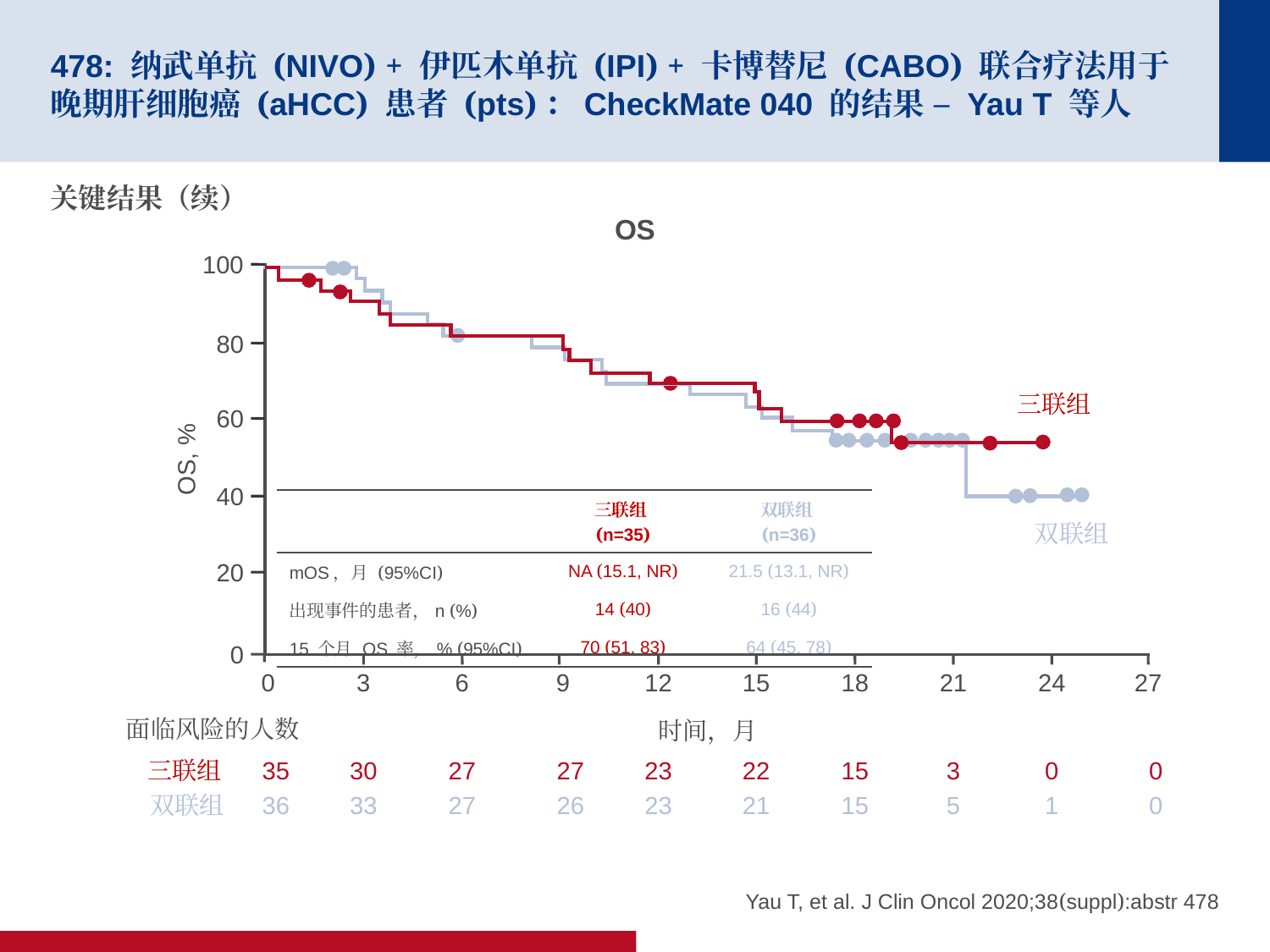

# 478: 纳武单抗 (NIVO) + 伊匹木单抗 (IPI) + 卡博替尼 (CABO) 联合疗法用于晚期肝细胞癌 (aHCC) 患者 (pts)：CheckMate 040 的结果 – Yau T 等人
关键结果（续）
OS
100

80

三联组
60

OS, %
40
|  | 三联组 (n=35) | 双联组 (n=36) |
| --- | --- | --- |
| mOS，月 (95%CI) | NA (15.1, NR) | 21.5 (13.1, NR) |
| 出现事件的患者，n (%) | 14 (40) | 16 (44) |
| 15 个月 OS 率，% (95%CI) | 70 (51, 83) | 64 (45, 78) |

双联组
20

0

0
3
6
9
12
15
18
21
24
27
面临风险的人数
时间，月
35
30
27
27
23
22
15
3
0
0
三联组
双联组
36
33
27
26
23
21
15
5
1
0
Yau T, et al. J Clin Oncol 2020;38(suppl):abstr 478